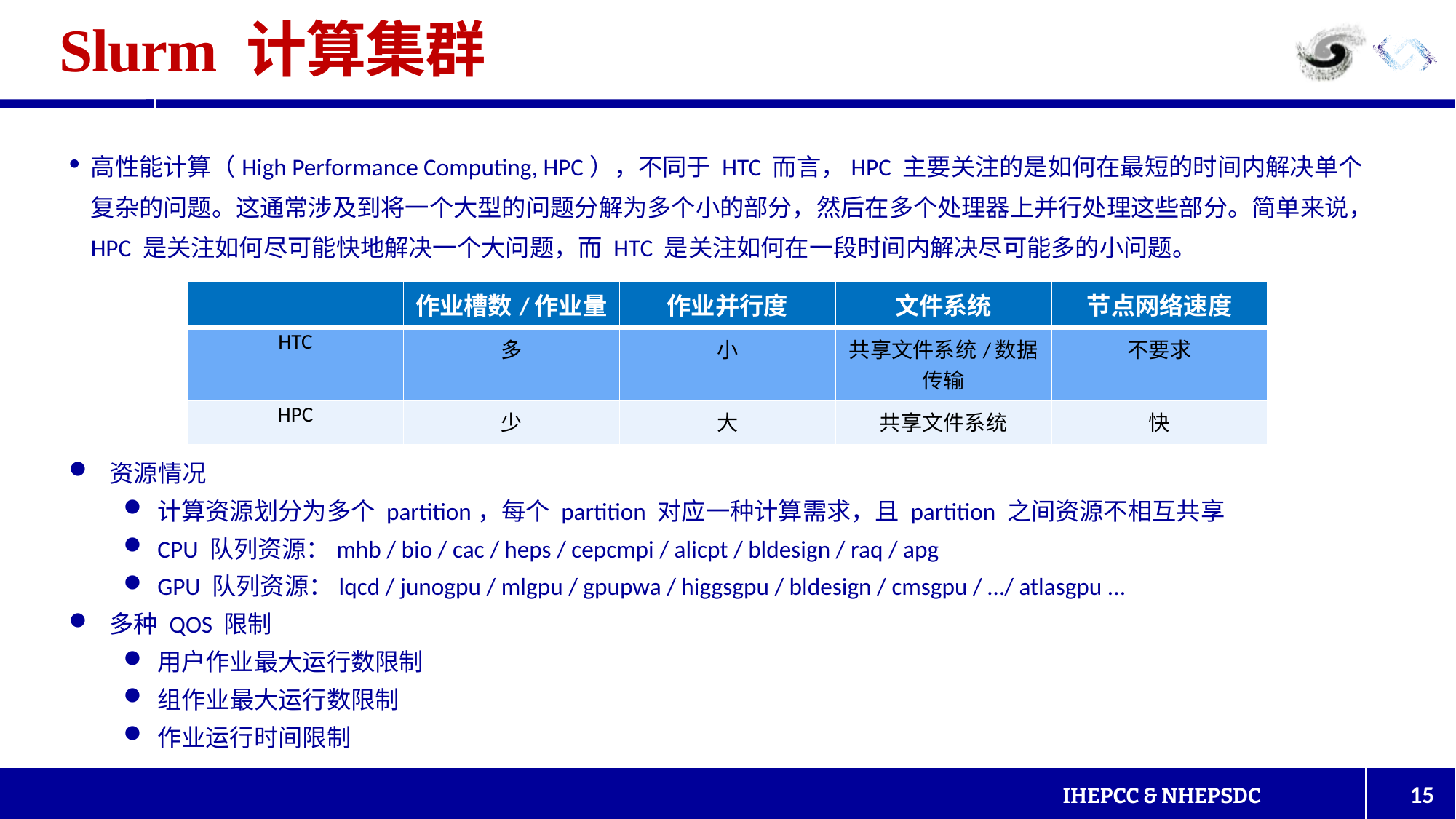

# Slurm 计算集群
高性能计算（High Performance Computing, HPC），不同于 HTC 而言，HPC 主要关注的是如何在最短的时间内解决单个复杂的问题。这通常涉及到将一个大型的问题分解为多个小的部分，然后在多个处理器上并行处理这些部分。简单来说，HPC 是关注如何尽可能快地解决一个大问题，而 HTC 是关注如何在一段时间内解决尽可能多的小问题。
|  | 作业槽数/作业量 | 作业并行度 | 文件系统 | 节点网络速度 |
| --- | --- | --- | --- | --- |
| HTC | 多 | 小 | 共享文件系统/数据传输 | 不要求 |
| HPC | 少 | 大 | 共享文件系统 | 快 |
资源情况
计算资源划分为多个 partition，每个 partition 对应一种计算需求，且 partition 之间资源不相互共享
CPU 队列资源：mhb / bio / cac / heps / cepcmpi / alicpt / bldesign / raq / apg
GPU 队列资源：lqcd / junogpu / mlgpu / gpupwa / higgsgpu / bldesign / cmsgpu / …/ atlasgpu ...
多种 QOS 限制
用户作业最大运行数限制
组作业最大运行数限制
作业运行时间限制